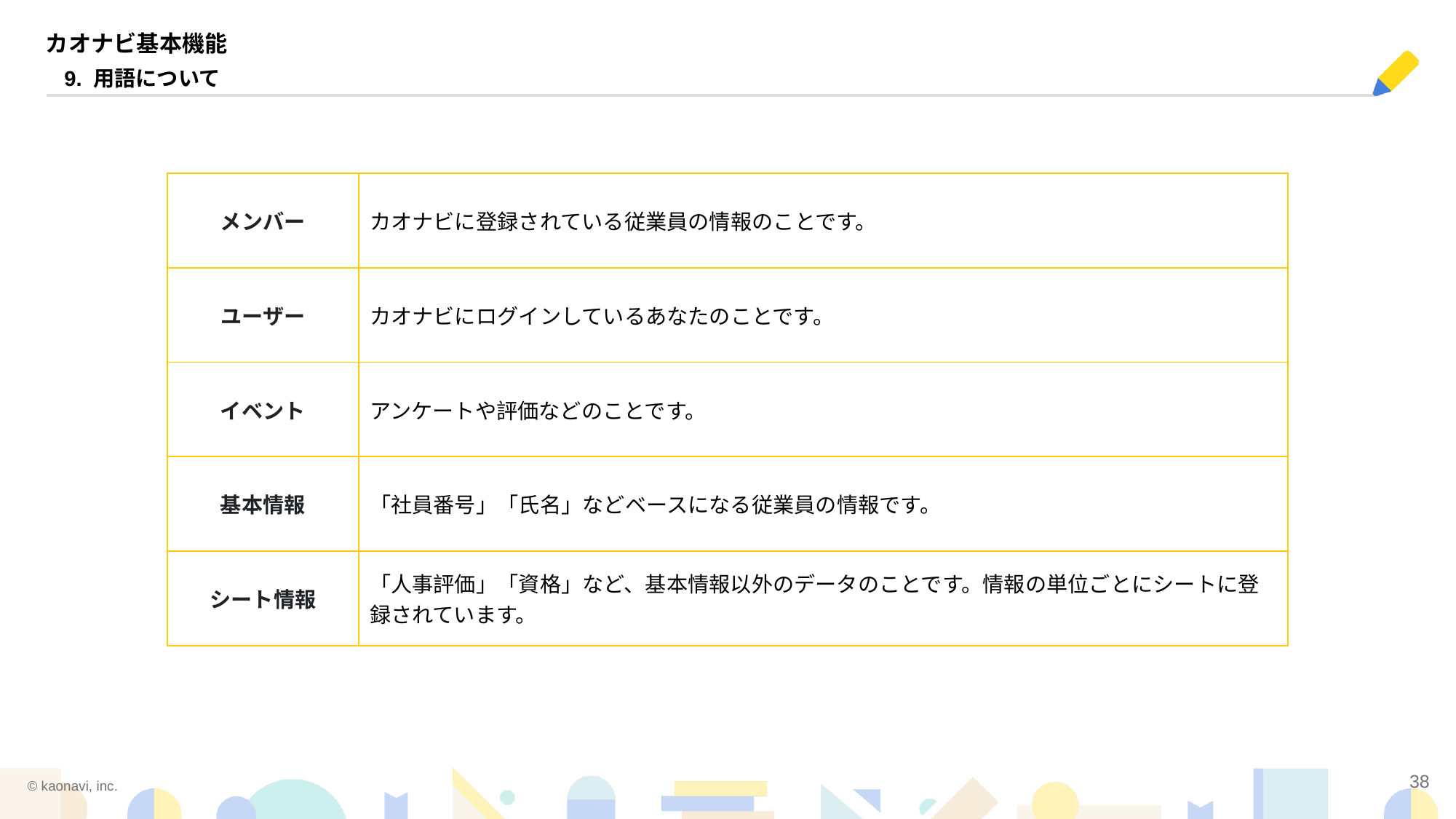

カオナビ基本機能
9. 用語について
| メンバー | カオナビに登録されている従業員の情報のことです。 |
| --- | --- |
| ユーザー | カオナビにログインしているあなたのことです。 |
| イベント | アンケートや評価などのことです。 |
| 基本情報 | 「社員番号」「氏名」などベースになる従業員の情報です。 |
| シート情報 | 「人事評価」「資格」など、基本情報以外のデータのことです。情報の単位ごとにシートに登録されています。 |